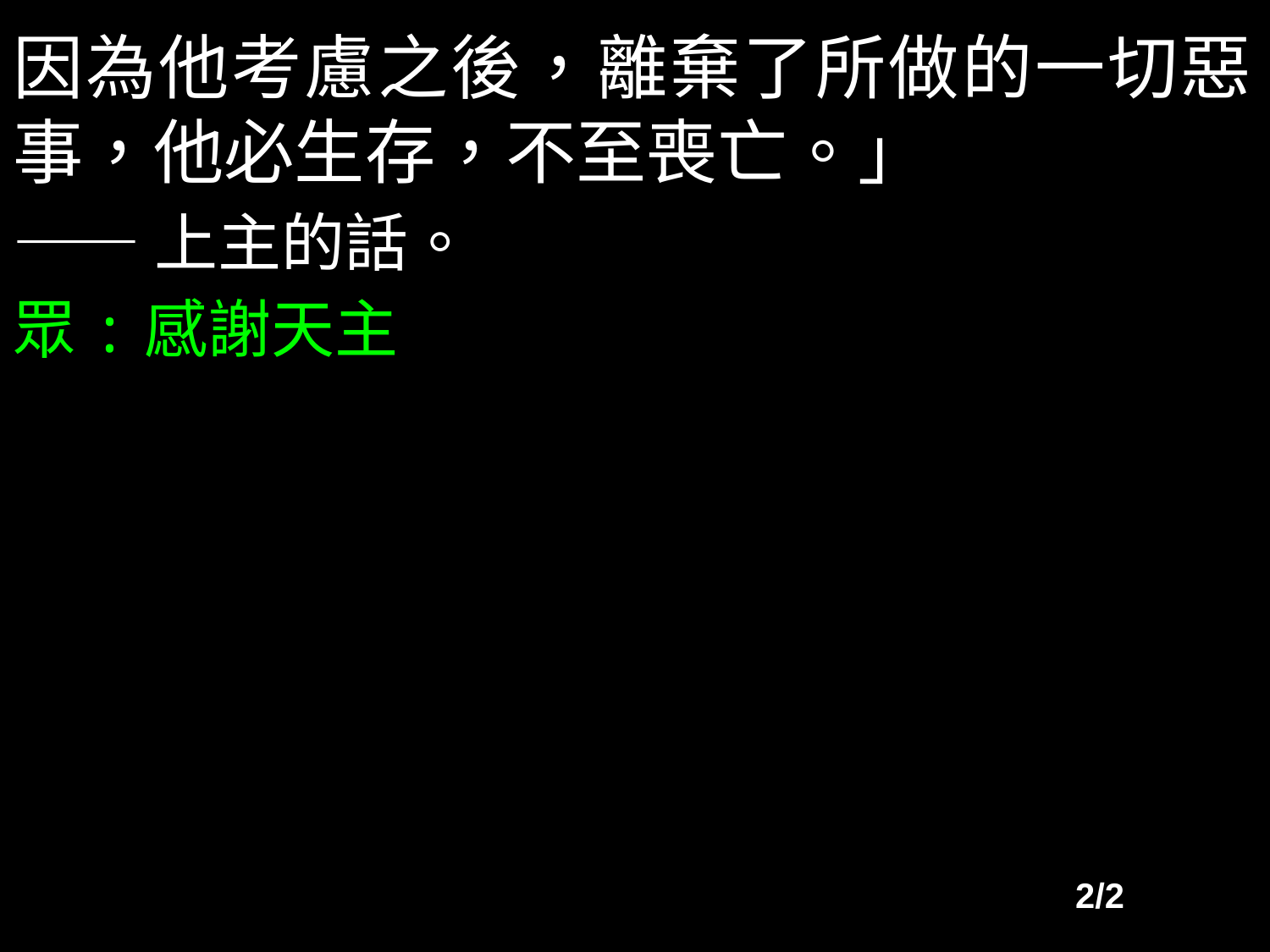

因為他考慮之後，離棄了所做的一切惡事，他必生存，不至喪亡。」
——上主的話。
眾:感謝天主

2/2